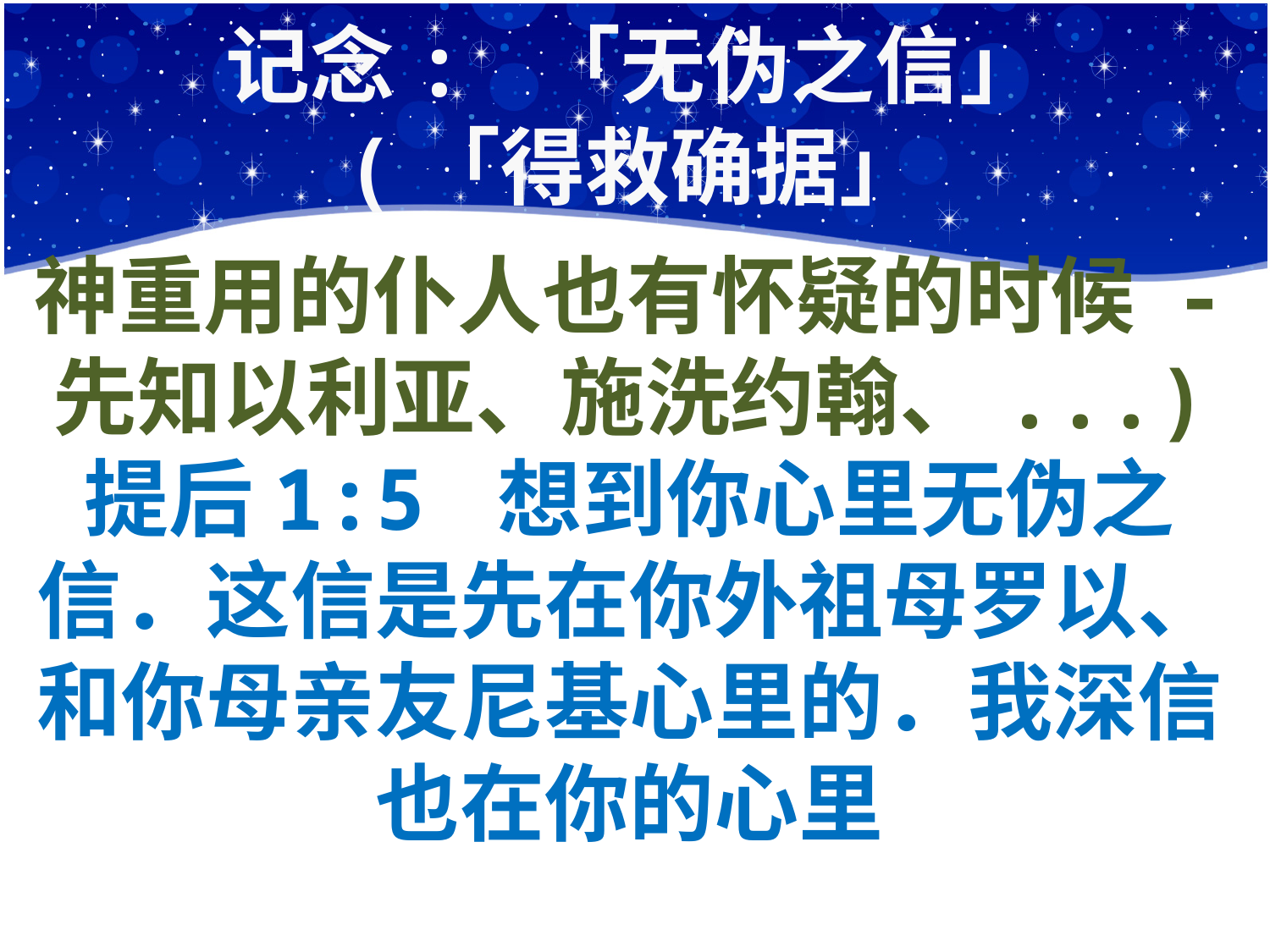

记念: 「无伪之信」
(「得救确据」
神重用的仆人也有怀疑的时候 - 先知以利亚、施洗约翰、...)
提后1:5 想到你心里无伪之信．这信是先在你外祖母罗以、和你母亲友尼基心里的．我深信也在你的心里